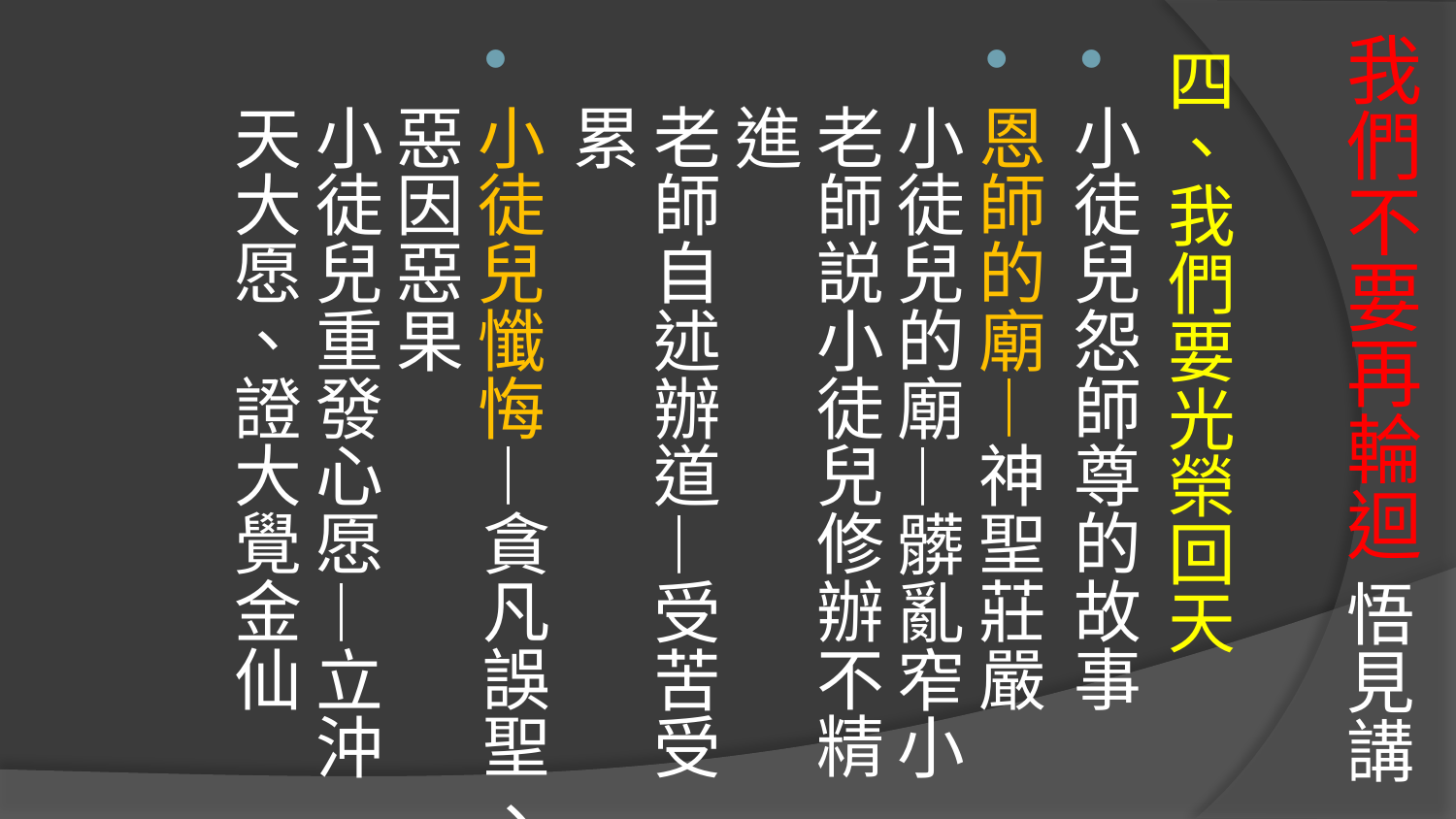

# 我們不要再輪迴 悟見講
四、我們要光榮回天
小徒兒怨師尊的故事
恩師的廟—神聖莊嚴
小徒兒的廟—髒亂窄小
老師説小徒兒修辦不精進
老師自述辦道—受苦受累
小徒兒懺悔—貪凡誤聖、惡因惡果
小徒兒重發心愿—立沖天大愿、證大覺金仙